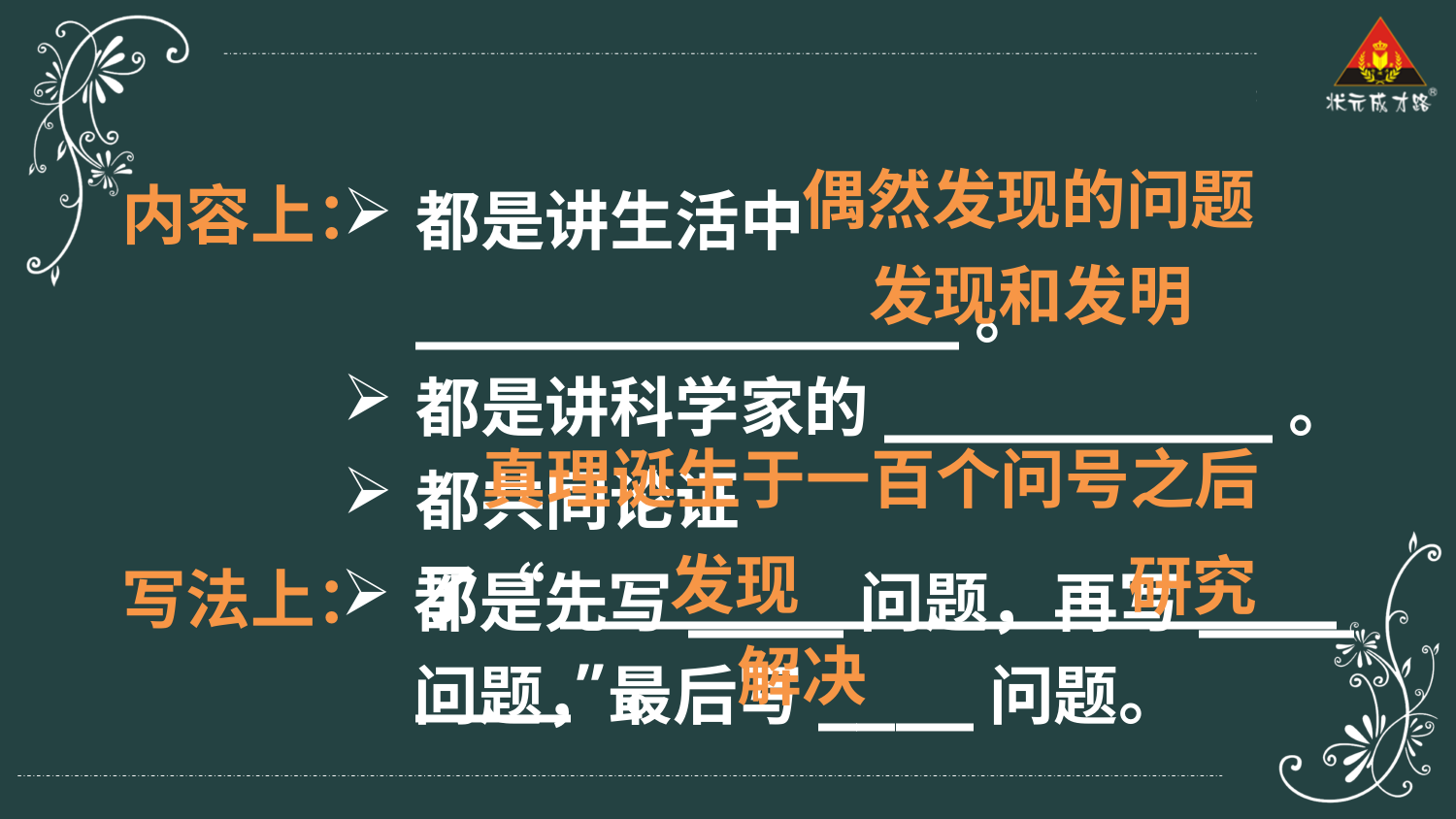

偶然发现的问题
都是讲生活中______________。
都是讲科学家的__________。
都共同论证了“________________________”。
内容上：

写法上：
发现和发明
真理诞生于一百个问号之后
发现
研究
都是先写____问题，再写____问题，最后写____问题。
解决